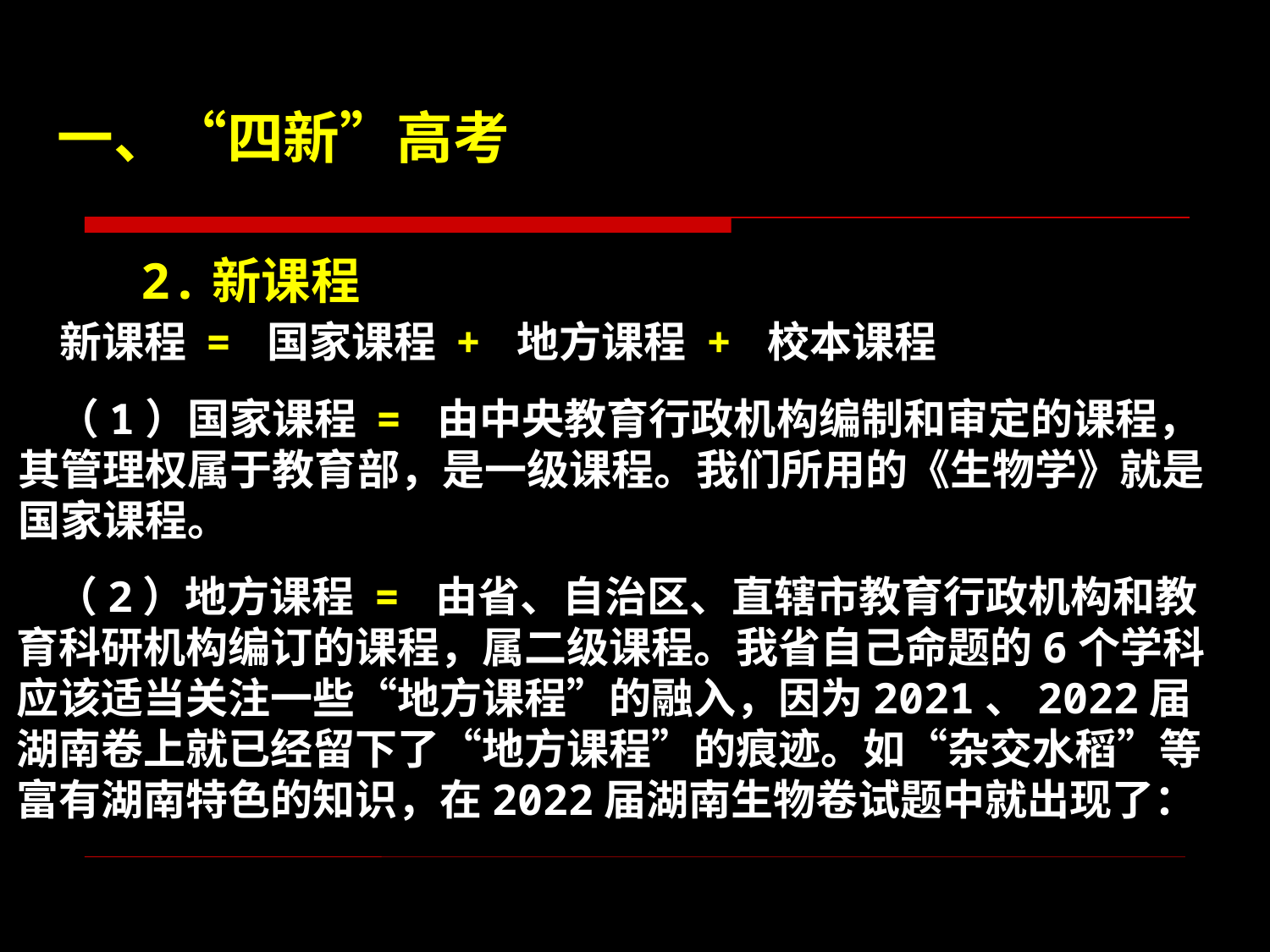

一、“四新”高考
    2.新课程
   新课程 = 国家课程 + 地方课程 + 校本课程
   （1）国家课程 = 由中央教育行政机构编制和审定的课程，其管理权属于教育部，是一级课程。我们所用的《生物学》就是国家课程。
   （2）地方课程 = 由省、自治区、直辖市教育行政机构和教育科研机构编订的课程，属二级课程。我省自己命题的6个学科应该适当关注一些“地方课程”的融入，因为2021、2022届湖南卷上就已经留下了“地方课程”的痕迹。如“杂交水稻”等富有湖南特色的知识，在2022届湖南生物卷试题中就出现了：